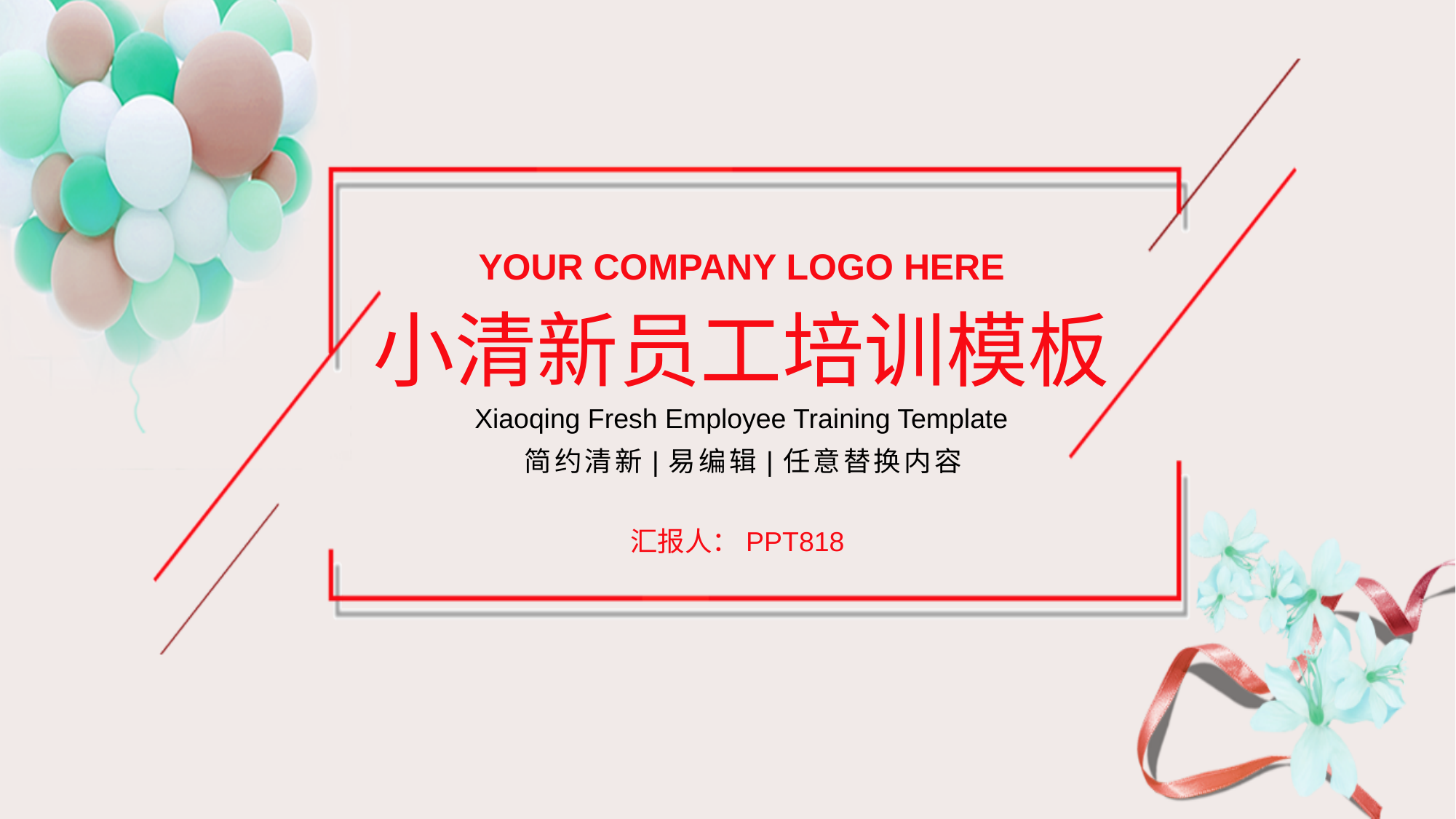

YOUR COMPANY LOGO HERE
小清新员工培训模板
Xiaoqing Fresh Employee Training Template
简约清新|易编辑|任意替换内容
汇报人：PPT818